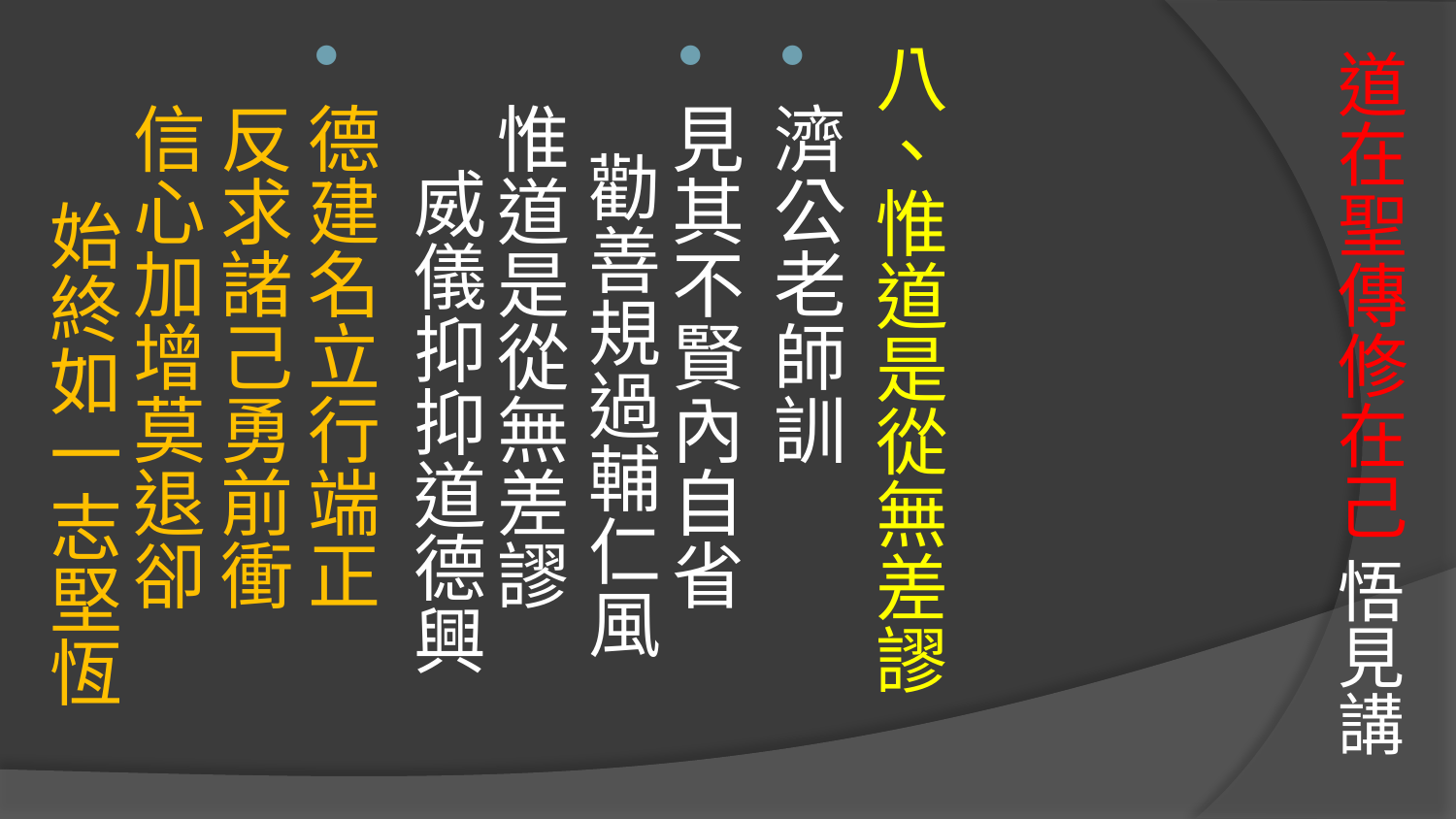

# 道在聖傳修在己 悟見講
八、惟道是從無差謬
濟公老師訓
見其不賢內自省　          勸善規過輔仁風
惟道是從無差謬　           威儀抑抑道德興
德建名立行端正　      反求諸己勇前衝
信心加增莫退卻　             始終如一志堅恆